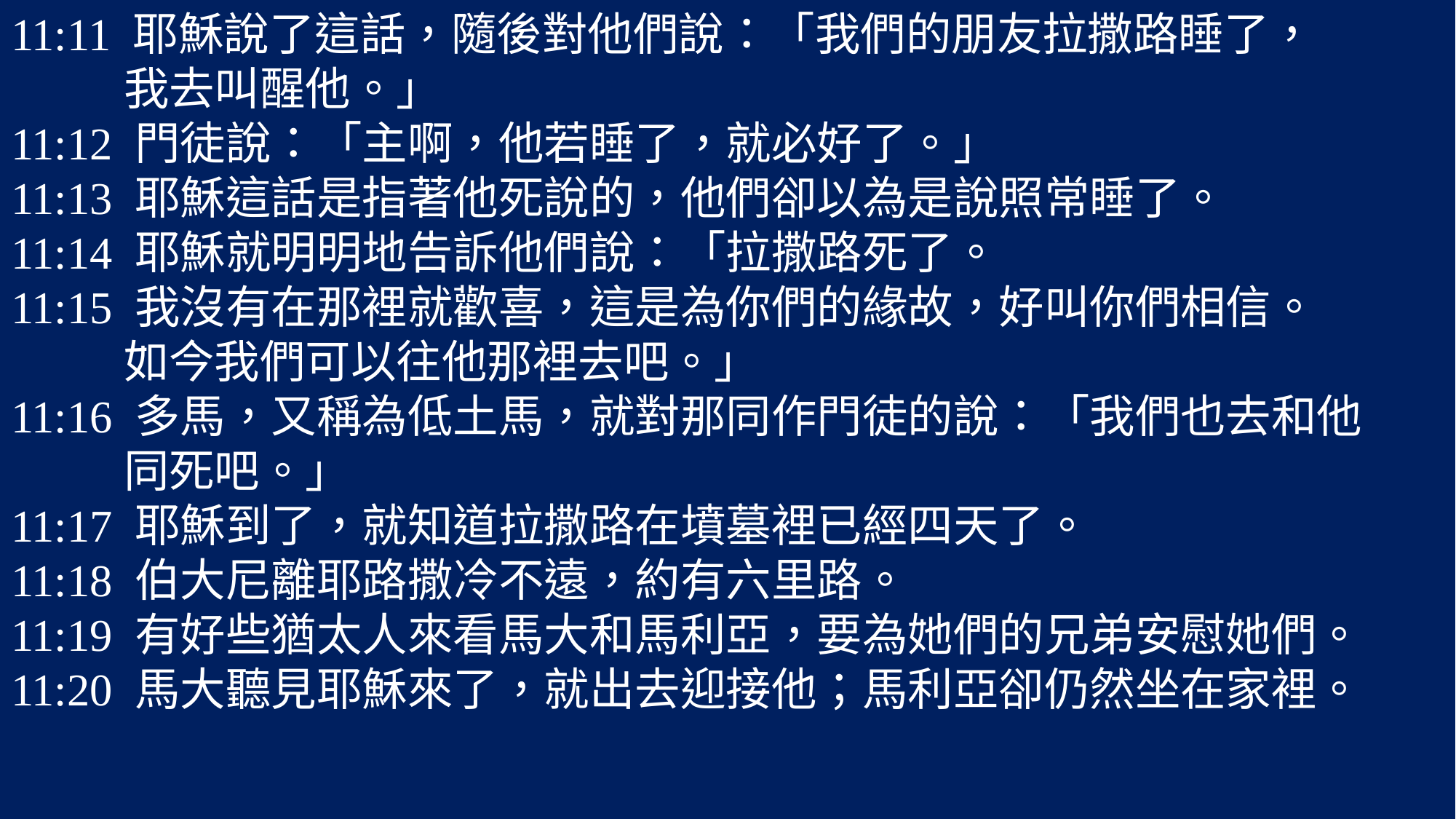

11:11 耶穌說了這話，隨後對他們說：「我們的朋友拉撒路睡了，
          我去叫醒他。」
11:12 門徒說：「主啊，他若睡了，就必好了。」
11:13 耶穌這話是指著他死說的，他們卻以為是說照常睡了。
11:14 耶穌就明明地告訴他們說：「拉撒路死了。
11:15 我沒有在那裡就歡喜，這是為你們的緣故，好叫你們相信。
          如今我們可以往他那裡去吧。」
11:16 多馬，又稱為低土馬，就對那同作門徒的說：「我們也去和他
          同死吧。」
11:17 耶穌到了，就知道拉撒路在墳墓裡已經四天了。
11:18 伯大尼離耶路撒冷不遠，約有六里路。
11:19 有好些猶太人來看馬大和馬利亞，要為她們的兄弟安慰她們。
11:20 馬大聽見耶穌來了，就出去迎接他；馬利亞卻仍然坐在家裡。